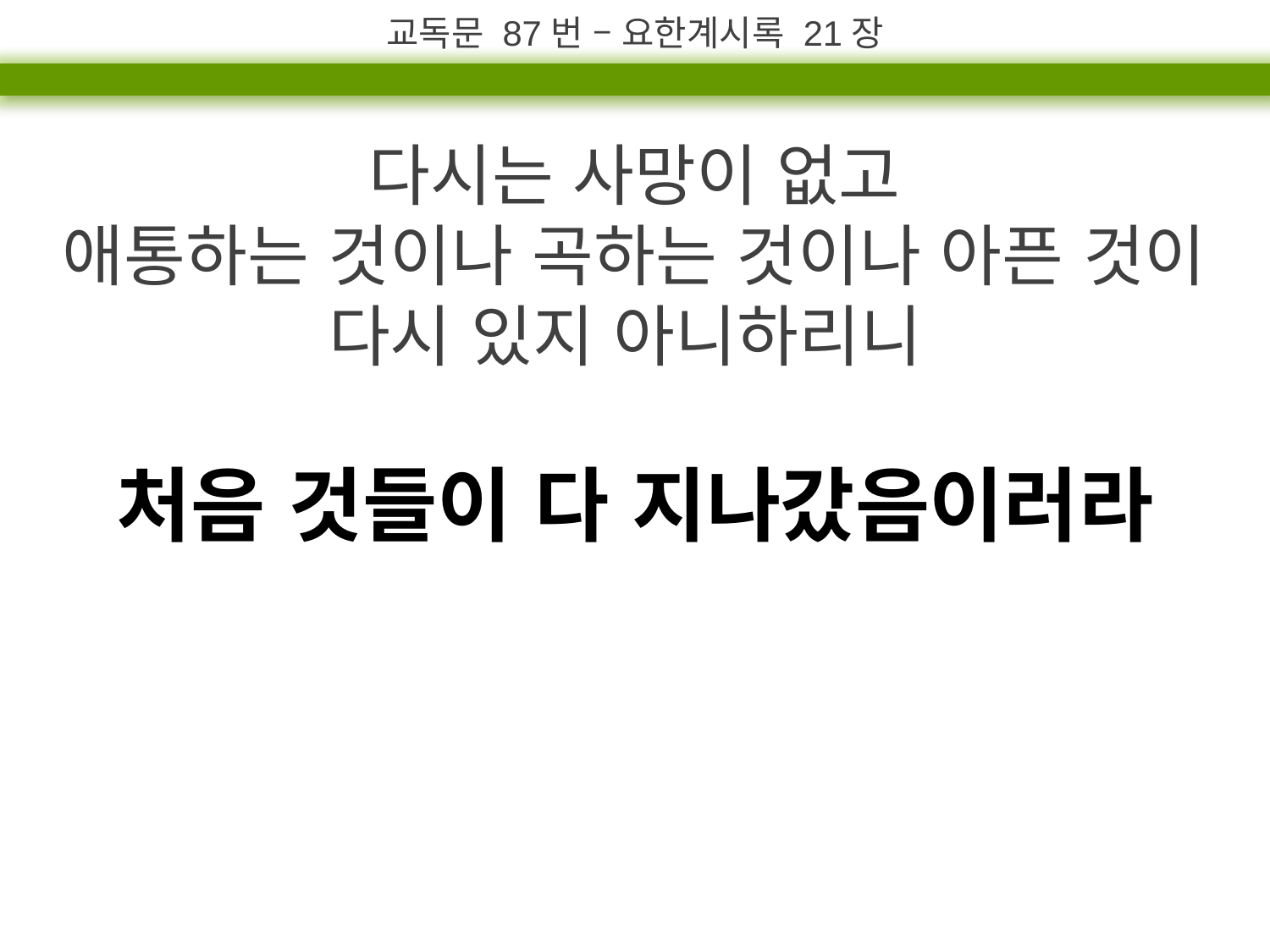

교독문 87번 – 요한계시록 21장

다시는 사망이 없고
애통하는 것이나 곡하는 것이나 아픈 것이
다시 있지 아니하리니
처음 것들이 다 지나갔음이러라